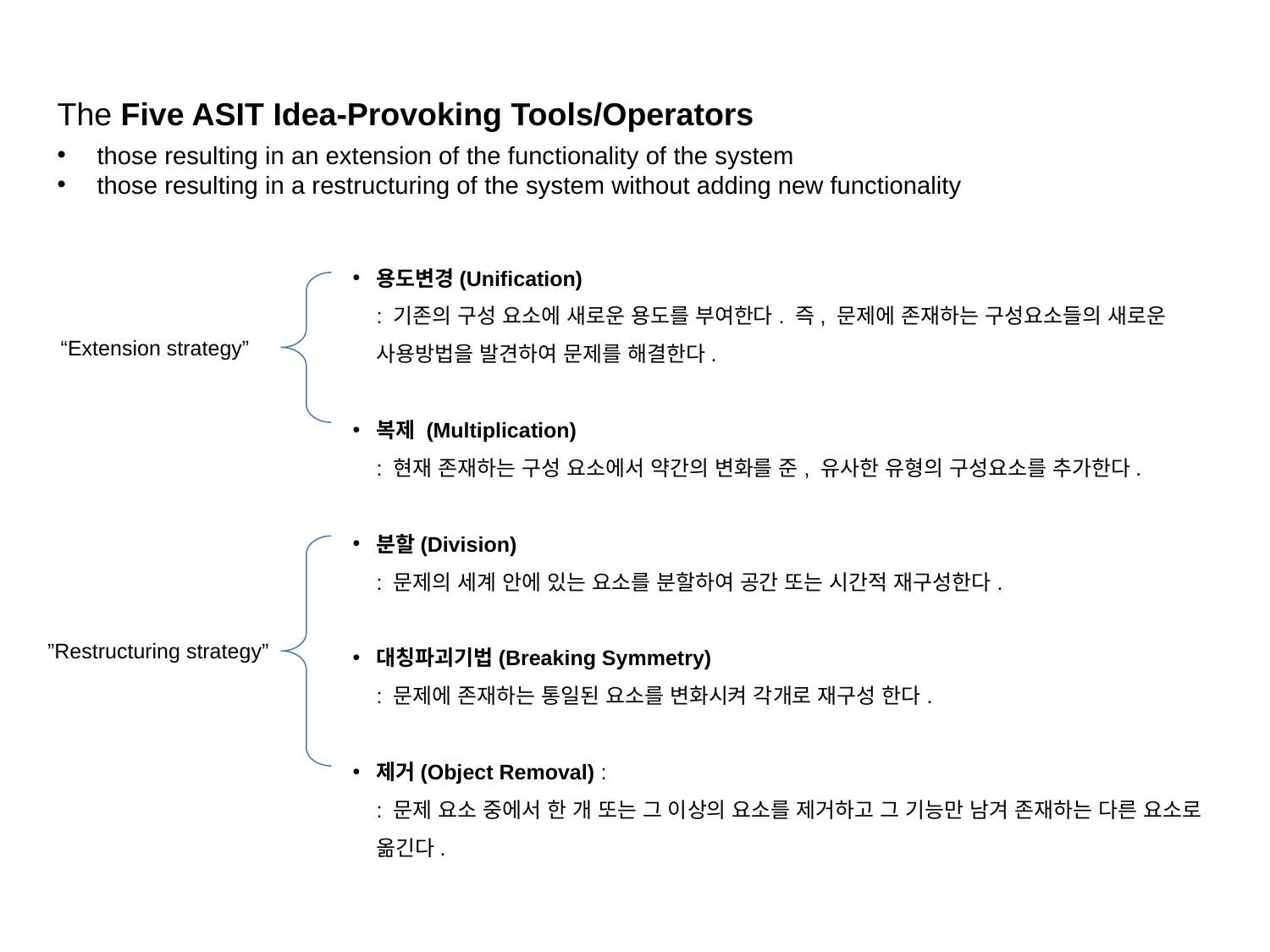

The Five ASIT Idea-Provoking Tools/Operators
those resulting in an extension of the functionality of the system
those resulting in a restructuring of the system without adding new functionality
용도변경(Unification)
: 기존의 구성 요소에 새로운 용도를 부여한다. 즉, 문제에 존재하는 구성요소들의 새로운 사용방법을 발견하여 문제를 해결한다.

복제 (Multiplication)
: 현재 존재하는 구성 요소에서 약간의 변화를 준, 유사한 유형의 구성요소를 추가한다.

분할(Division)
: 문제의 세계 안에 있는 요소를 분할하여 공간 또는 시간적 재구성한다.

대칭파괴기법(Breaking Symmetry)
: 문제에 존재하는 통일된 요소를 변화시켜 각개로 재구성 한다.

제거(Object Removal) :
: 문제 요소 중에서 한 개 또는 그 이상의 요소를 제거하고 그 기능만 남겨 존재하는 다른 요소로 옮긴다.

“Extension strategy”

”Restructuring strategy”